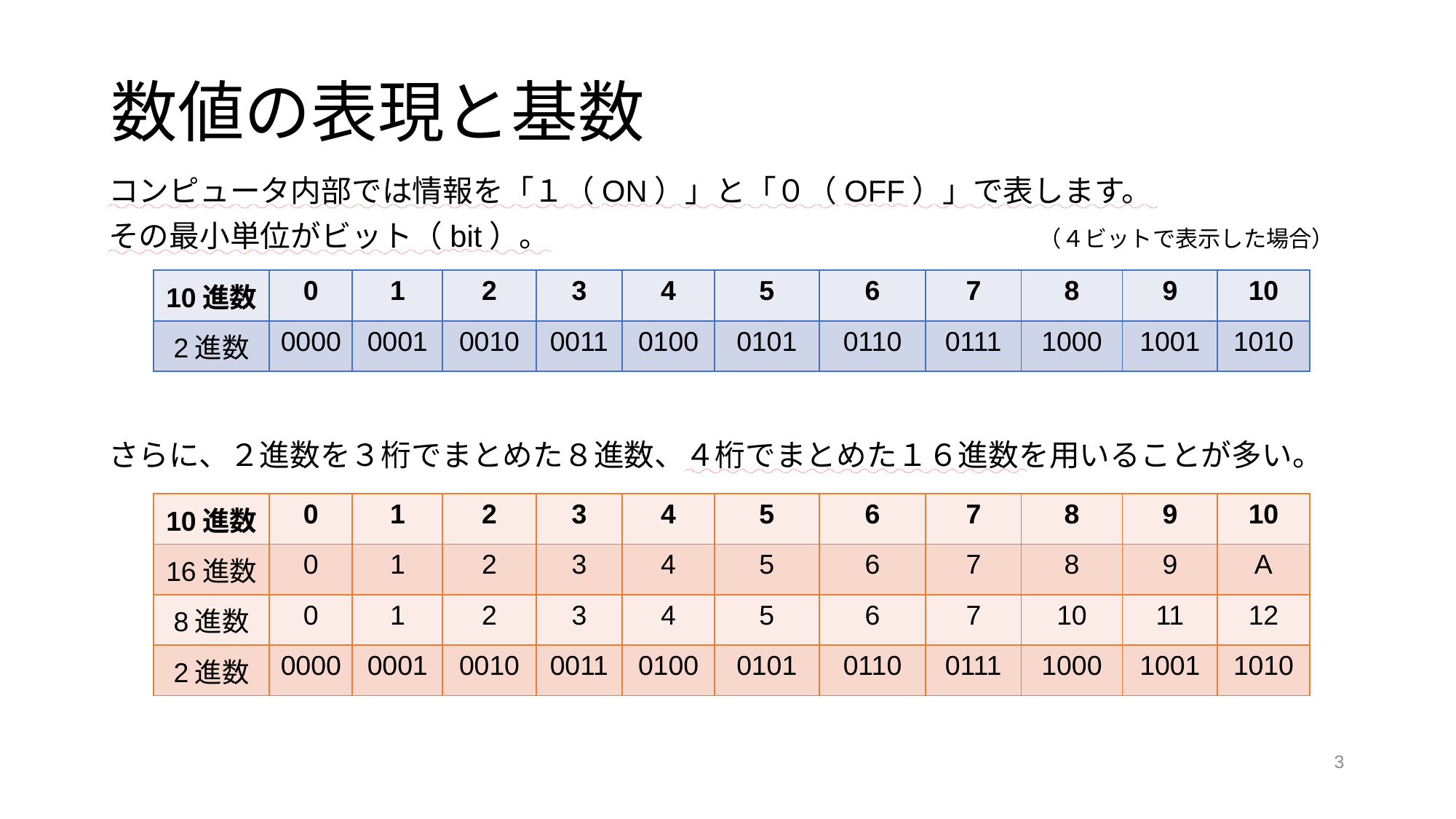

# 数値の表現と基数
コンピュータ内部では情報を「１（ON）」と「０（OFF）」で表します。
その最小単位がビット（bit）。				       （４ビットで表示した場合）

さらに、２進数を３桁でまとめた８進数、４桁でまとめた１６進数を用いることが多い。
| 10進数 | 0 | 1 | 2 | 3 | 4 | 5 | 6 | 7 | 8 | 9 | 10 |
| --- | --- | --- | --- | --- | --- | --- | --- | --- | --- | --- | --- |
| 2進数 | 0000 | 0001 | 0010 | 0011 | 0100 | 0101 | 0110 | 0111 | 1000 | 1001 | 1010 |
| 10進数 | 0 | 1 | 2 | 3 | 4 | 5 | 6 | 7 | 8 | 9 | 10 |
| --- | --- | --- | --- | --- | --- | --- | --- | --- | --- | --- | --- |
| 16進数 | 0 | 1 | 2 | 3 | 4 | 5 | 6 | 7 | 8 | 9 | A |
| 8進数 | 0 | 1 | 2 | 3 | 4 | 5 | 6 | 7 | 10 | 11 | 12 |
| 2進数 | 0000 | 0001 | 0010 | 0011 | 0100 | 0101 | 0110 | 0111 | 1000 | 1001 | 1010 |
3